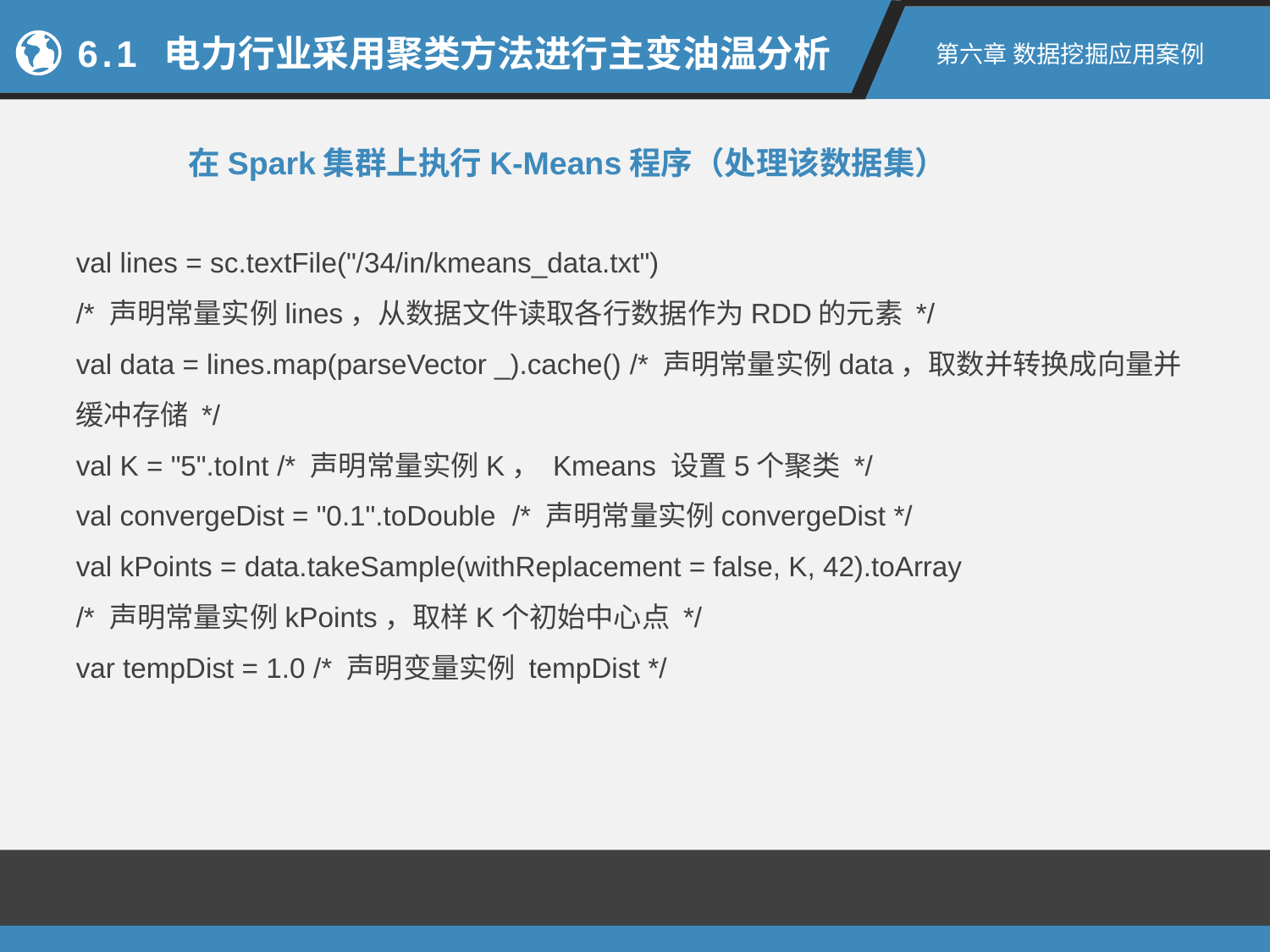

6.1 电力行业采用聚类方法进行主变油温分析

第六章 数据挖掘应用案例
在Spark集群上执行K-Means程序（处理该数据集）
val lines = sc.textFile("/34/in/kmeans_data.txt")
/* 声明常量实例lines，从数据文件读取各行数据作为RDD的元素 */
val data = lines.map(parseVector _).cache() /* 声明常量实例data，取数并转换成向量并缓冲存储 */
val K = "5".toInt /* 声明常量实例K， Kmeans 设置5个聚类 */
val convergeDist = "0.1".toDouble  /* 声明常量实例convergeDist */
val kPoints = data.takeSample(withReplacement = false, K, 42).toArray
/* 声明常量实例kPoints，取样K个初始中心点 */
var tempDist = 1.0 /* 声明变量实例 tempDist */